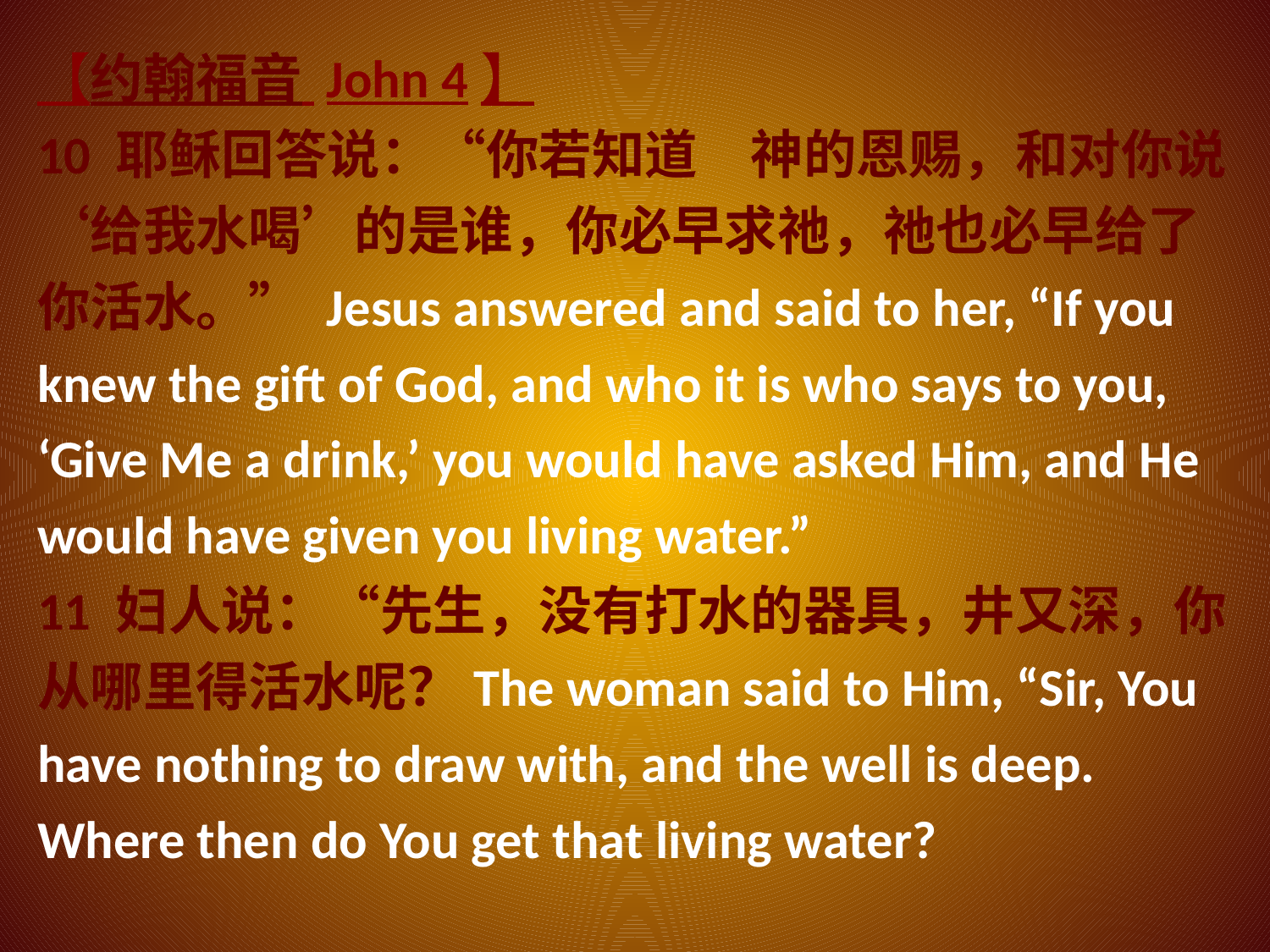

【约翰福音 John 4】
10 耶稣回答说：“你若知道　神的恩赐，和对你说‘给我水喝’的是谁，你必早求祂，祂也必早给了你活水。” Jesus answered and said to her, “If you knew the gift of God, and who it is who says to you, ‘Give Me a drink,’ you would have asked Him, and He would have given you living water.”
11 妇人说：“先生，没有打水的器具，井又深，你从哪里得活水呢？The woman said to Him, “Sir, You have nothing to draw with, and the well is deep. Where then do You get that living water?